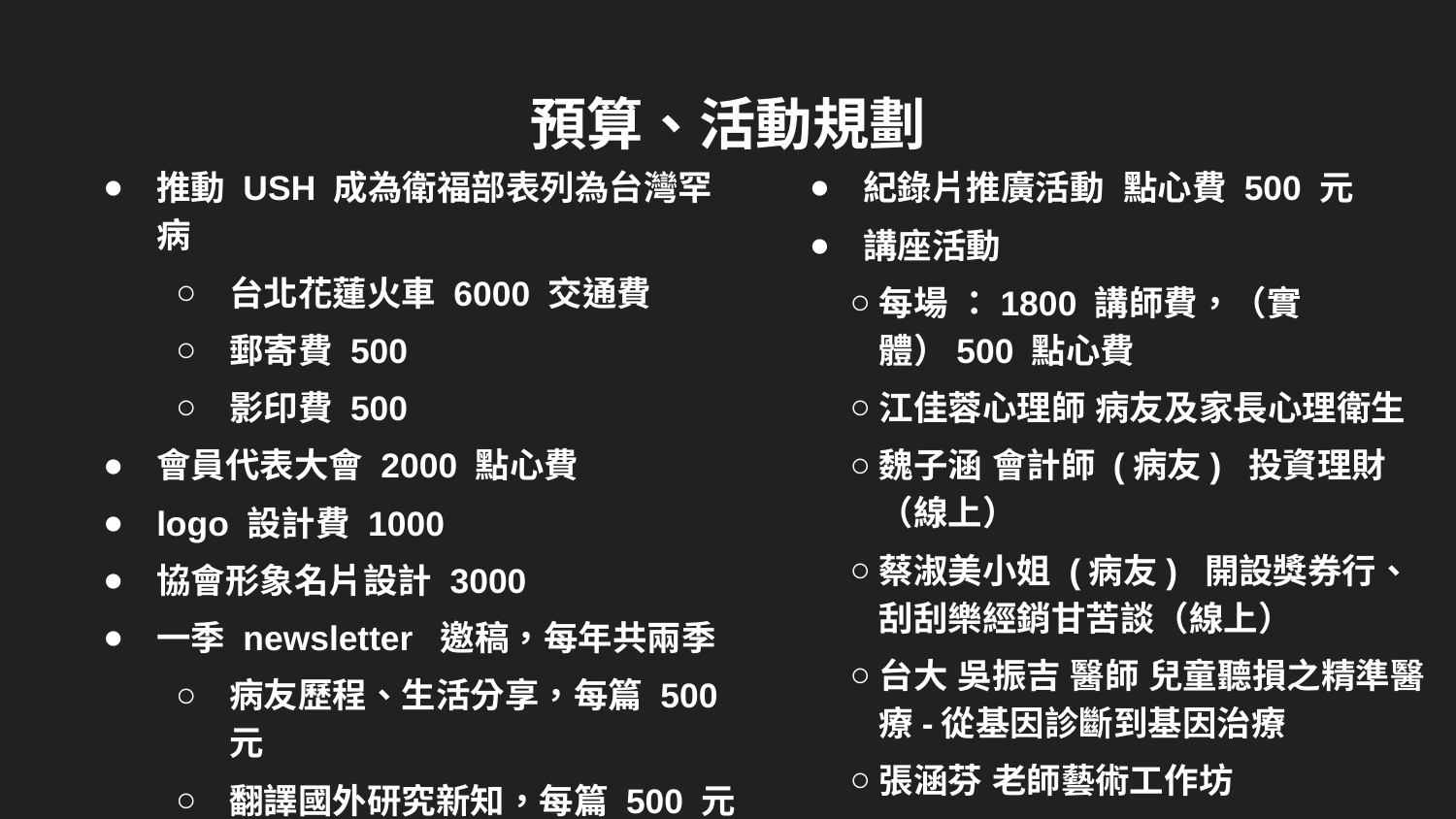

# 預算、活動規劃
推動 USH 成為衛福部表列為台灣罕病
台北花蓮火車 6000 交通費
郵寄費 500
影印費 500
會員代表大會 2000 點心費
logo 設計費 1000
協會形象名片設計 3000
一季 newsletter  邀稿，每年共兩季
病友歷程、生活分享，每篇 500 元
翻譯國外研究新知，每篇 500 元
紀錄片推廣活動  點心費 500 元
講座活動
每場 ：1800 講師費，（實體）500 點心費
江佳蓉心理師 病友及家長心理衛生
魏子涵 會計師 (病友)  投資理財（線上）
蔡淑美小姐 (病友)  開設獎券行、刮刮樂經銷甘苦談（線上）
台大 吳振吉 醫師 兒童聽損之精準醫療-從基因診斷到基因治療
張涵芬 老師藝術工作坊